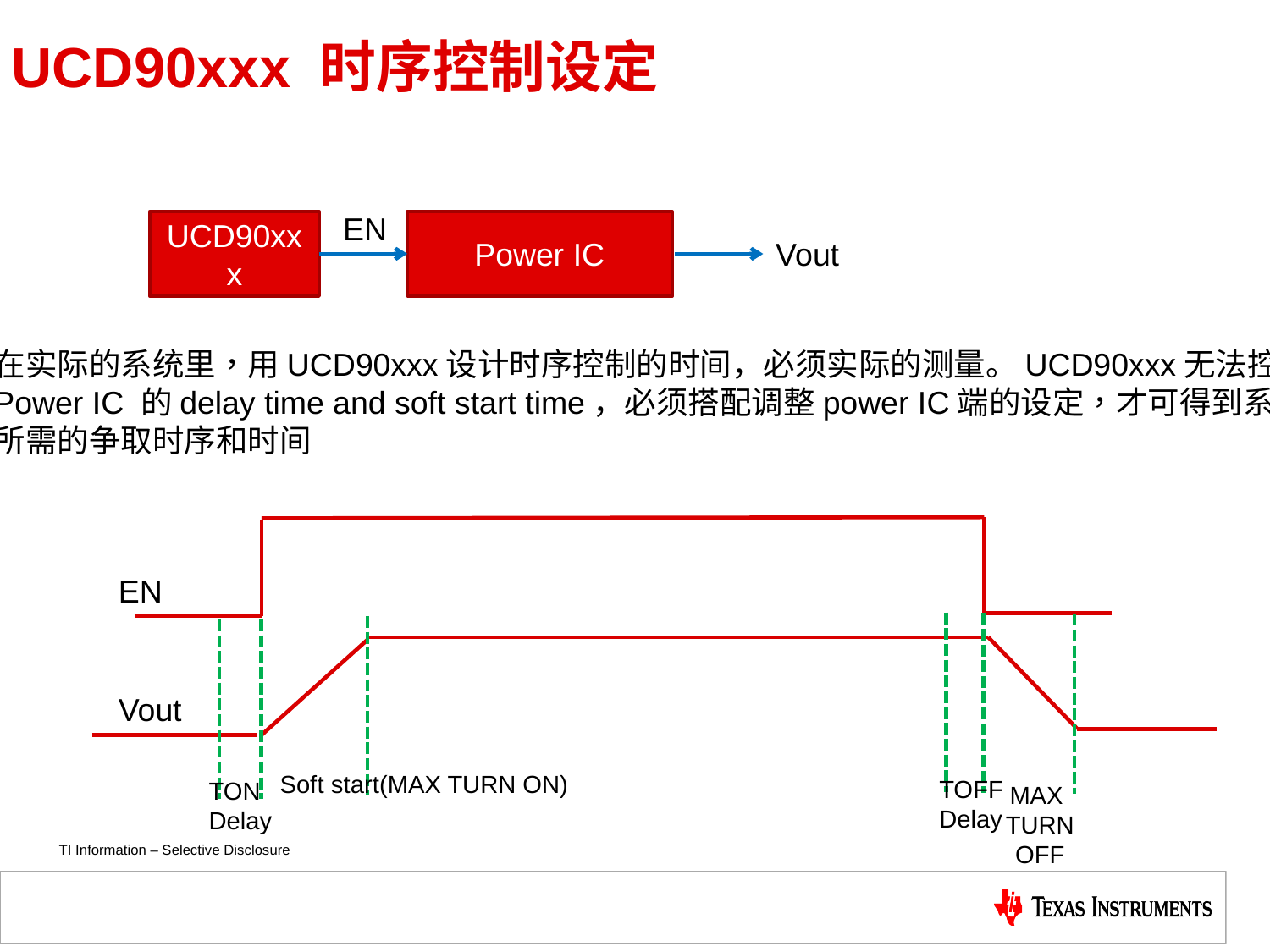

# UCD90xxx 时序控制设定
EN
UCD90xxx
Power IC
Vout
在实际的系统里，用UCD90xxx设计时序控制的时间，必须实际的测量。UCD90xxx无法控制
Power IC 的delay time and soft start time，必须搭配调整power IC端的设定，才可得到系统
所需的争取时序和时间
EN
Vout
Soft start(MAX TURN ON)
TOFF
Delay
TON
Delay
MAX
TURN OFF